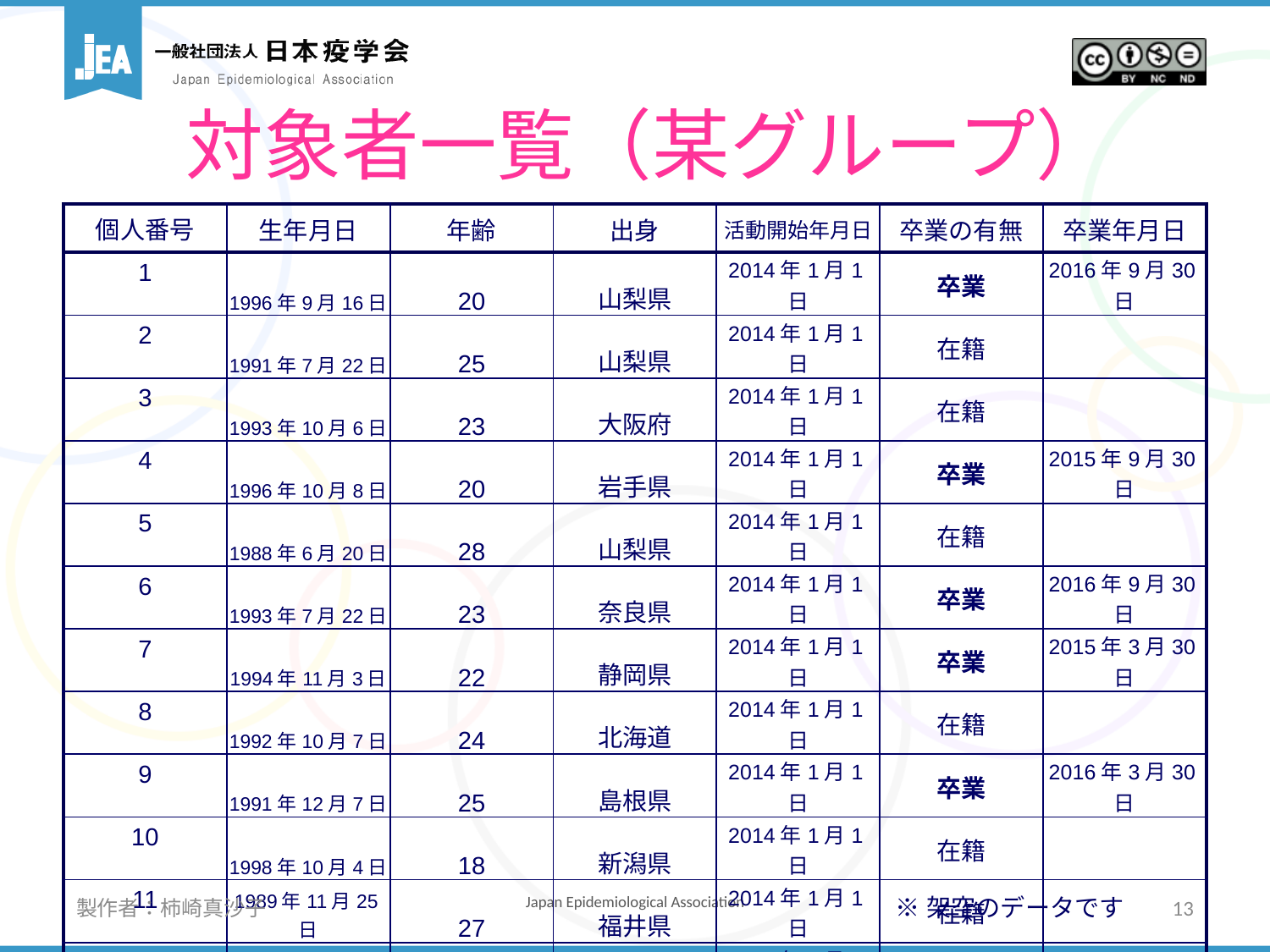

# 対象者一覧（某グループ）
| 個人番号 | 生年月日 | 年齢 | 出身 | 活動開始年月日 | 卒業の有無 | 卒業年月日 |
| --- | --- | --- | --- | --- | --- | --- |
| 1 | 1996年9月16日 | 20 | 山梨県 | 2014年1月1日 | 卒業 | 2016年9月30日 |
| 2 | 1991年7月22日 | 25 | 山梨県 | 2014年1月1日 | 在籍 |  |
| 3 | 1993年10月6日 | 23 | 大阪府 | 2014年1月1日 | 在籍 |  |
| 4 | 1996年10月8日 | 20 | 岩手県 | 2014年1月1日 | 卒業 | 2015年9月30日 |
| 5 | 1988年6月20日 | 28 | 山梨県 | 2014年1月1日 | 在籍 |  |
| 6 | 1993年7月22日 | 23 | 奈良県 | 2014年1月1日 | 卒業 | 2016年9月30日 |
| 7 | 1994年11月3日 | 22 | 静岡県 | 2014年1月1日 | 卒業 | 2015年3月30日 |
| 8 | 1992年10月7日 | 24 | 北海道 | 2014年1月1日 | 在籍 |  |
| 9 | 1991年12月7日 | 25 | 島根県 | 2014年1月1日 | 卒業 | 2016年3月30日 |
| 10 | 1998年10月4日 | 18 | 新潟県 | 2014年1月1日 | 在籍 |  |
| 11 | 1989年11月25日 | 27 | 福井県 | 2014年1月1日 | 在籍 |  |
| 12 | 1996年10月3日 | 20 | 愛媛県 | 2014年1月1日 | 在籍 |  |
| 13 | 1993年7月22日 | 23 | 山形県 | 2014年1月1日 | 在籍 |  |
| 14 | 1988年1月16日 | 29 | 秋田県 | 2014年1月1日 | 在籍 |  |
| 15 | 2000年1月6日 | 17 | 秋田県 | 2014年1月1日 | 卒業 | 2014年6月30日 |
製作者：柿崎真沙子
13
※架空のデータです